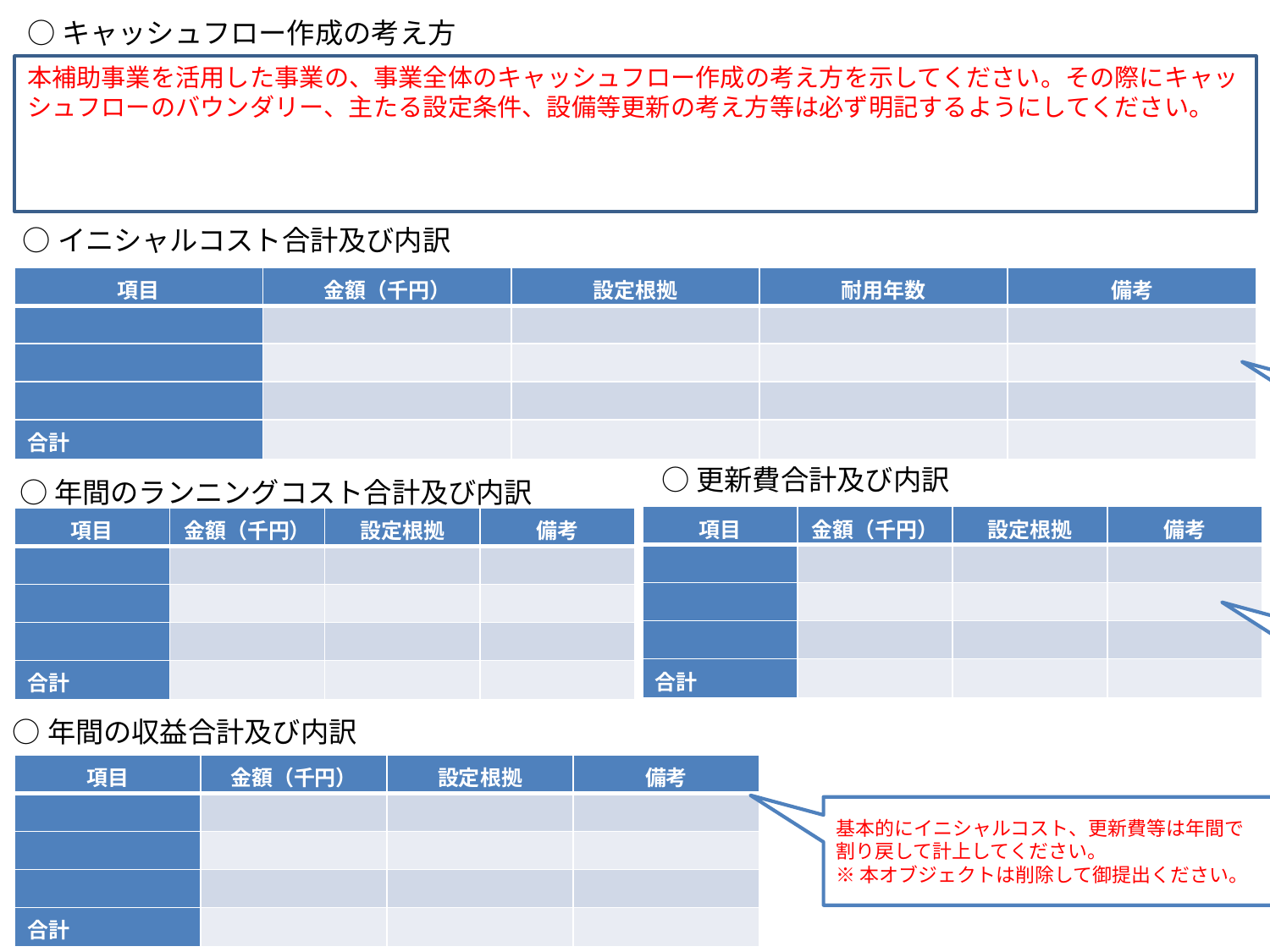

○キャッシュフロー作成の考え方
本補助事業を活用した事業の、事業全体のキャッシュフロー作成の考え方を示してください。その際にキャッシュフローのバウンダリー、主たる設定条件、設備等更新の考え方等は必ず明記するようにしてください。
○イニシャルコスト合計及び内訳
| 項目 | 金額（千円） | 設定根拠 | 耐用年数 | 備考 |
| --- | --- | --- | --- | --- |
|  |  |  |  |  |
|  |  |  |  |  |
|  |  |  |  |  |
| 合計 |  |  |  |  |
設備等のスペックも必ず明記してください。
※本オブジェクトは削除して御提出ください。
○更新費合計及び内訳
○年間のランニングコスト合計及び内訳
| 項目 | 金額（千円） | 設定根拠 | 備考 |
| --- | --- | --- | --- |
|  |  |  |  |
|  |  |  |  |
|  |  |  |  |
| 合計 |  |  |  |
| 項目 | 金額（千円） | 設定根拠 | 備考 |
| --- | --- | --- | --- |
|  |  |  |  |
|  |  |  |  |
|  |  |  |  |
| 合計 |  |  |  |
必要に応じて行を増やしてください。
紙面が足りない場合は、スライドを増やす、文字の調整等で対応をお願いいたします。
※本オブジェクトは削除して御提出ください。
○年間の収益合計及び内訳
| 項目 | 金額（千円） | 設定根拠 | 備考 |
| --- | --- | --- | --- |
|  |  |  |  |
|  |  |  |  |
|  |  |  |  |
| 合計 |  |  |  |
基本的にイニシャルコスト、更新費等は年間で割り戻して計上してください。
※本オブジェクトは削除して御提出ください。